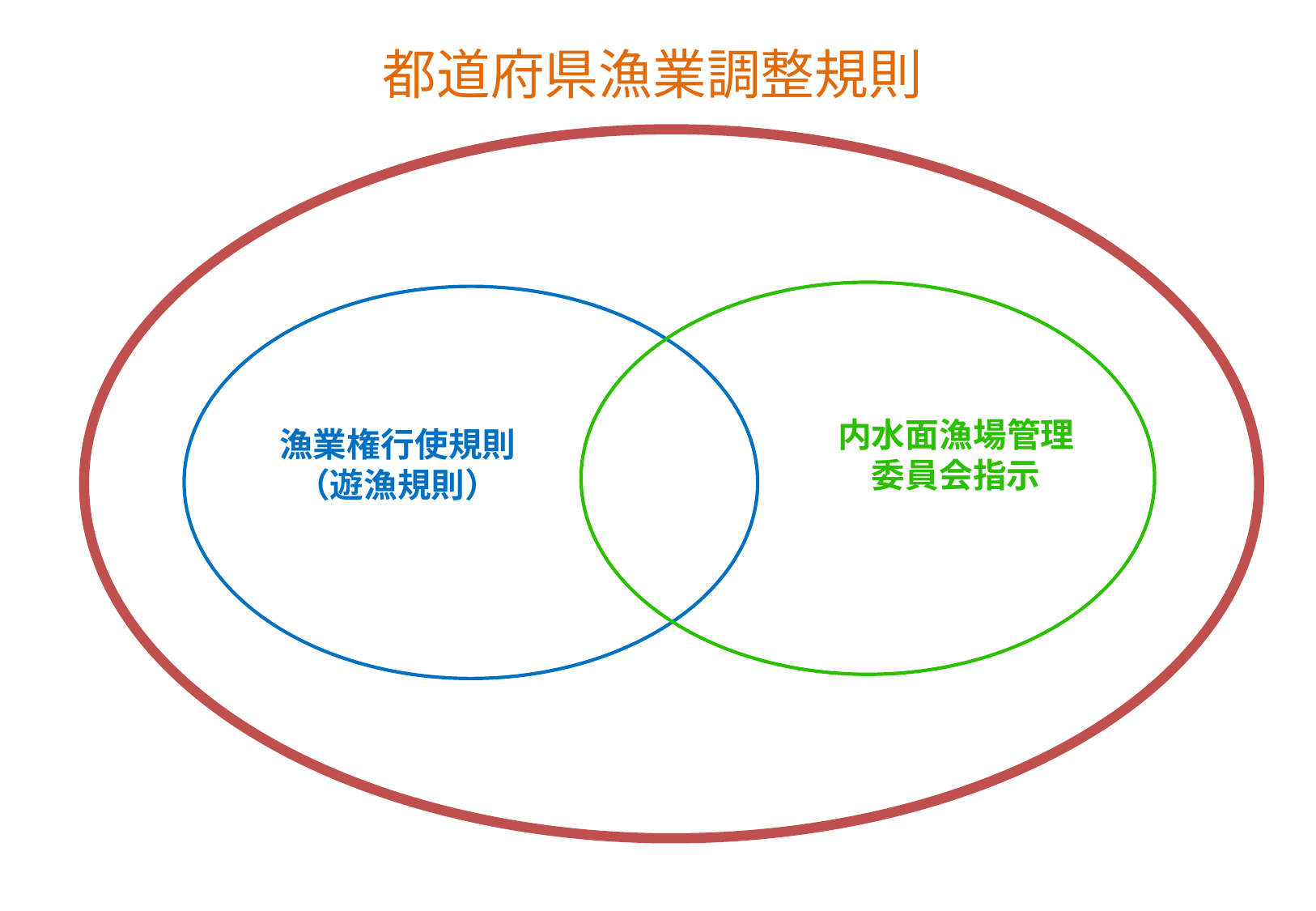

都道府県漁業調整規則

内水面漁場管理
委員会指示
漁業権行使規則
（遊漁規則）